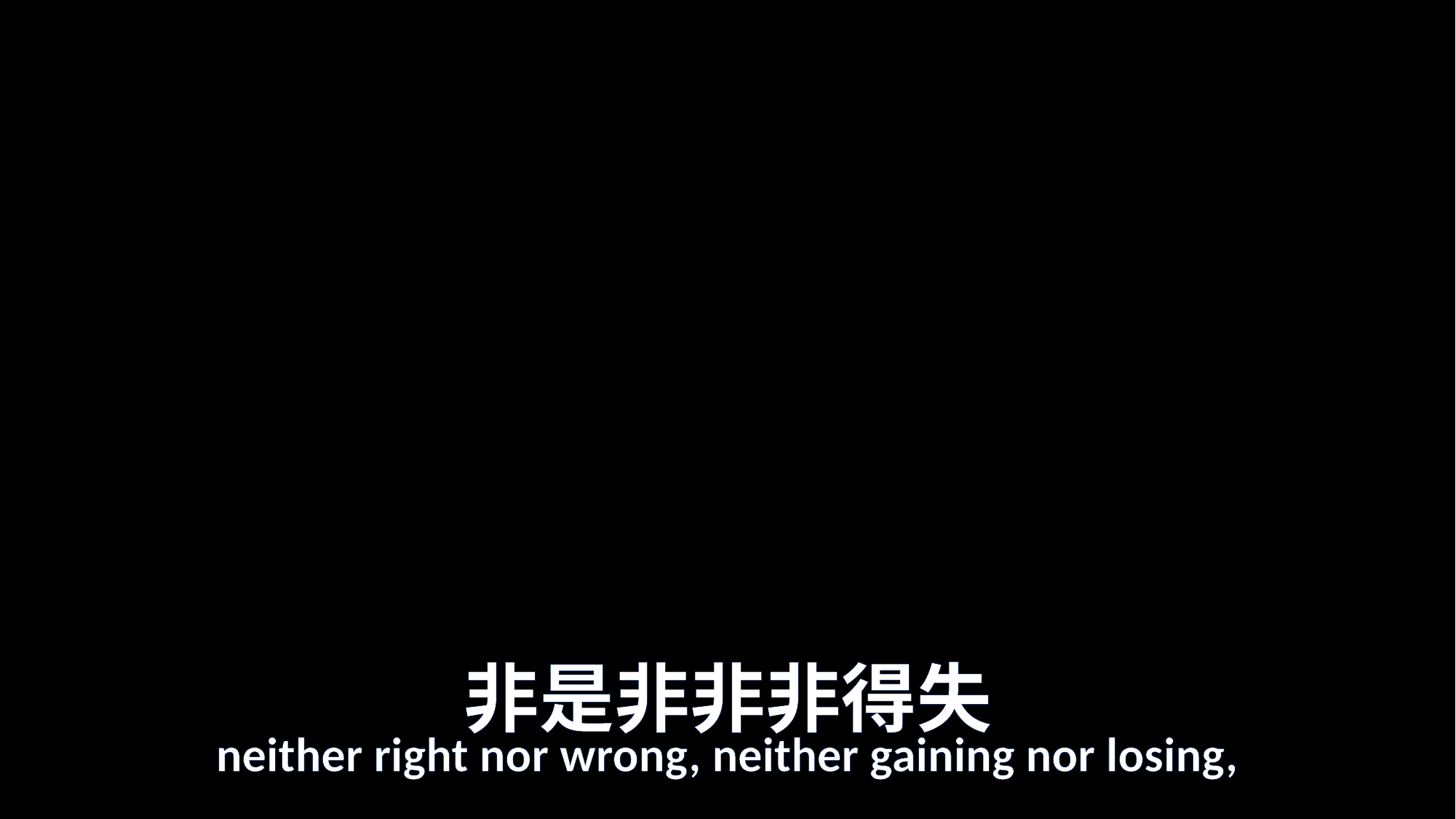

# 非是非非非得失
neither right nor wrong, neither gaining nor losing,